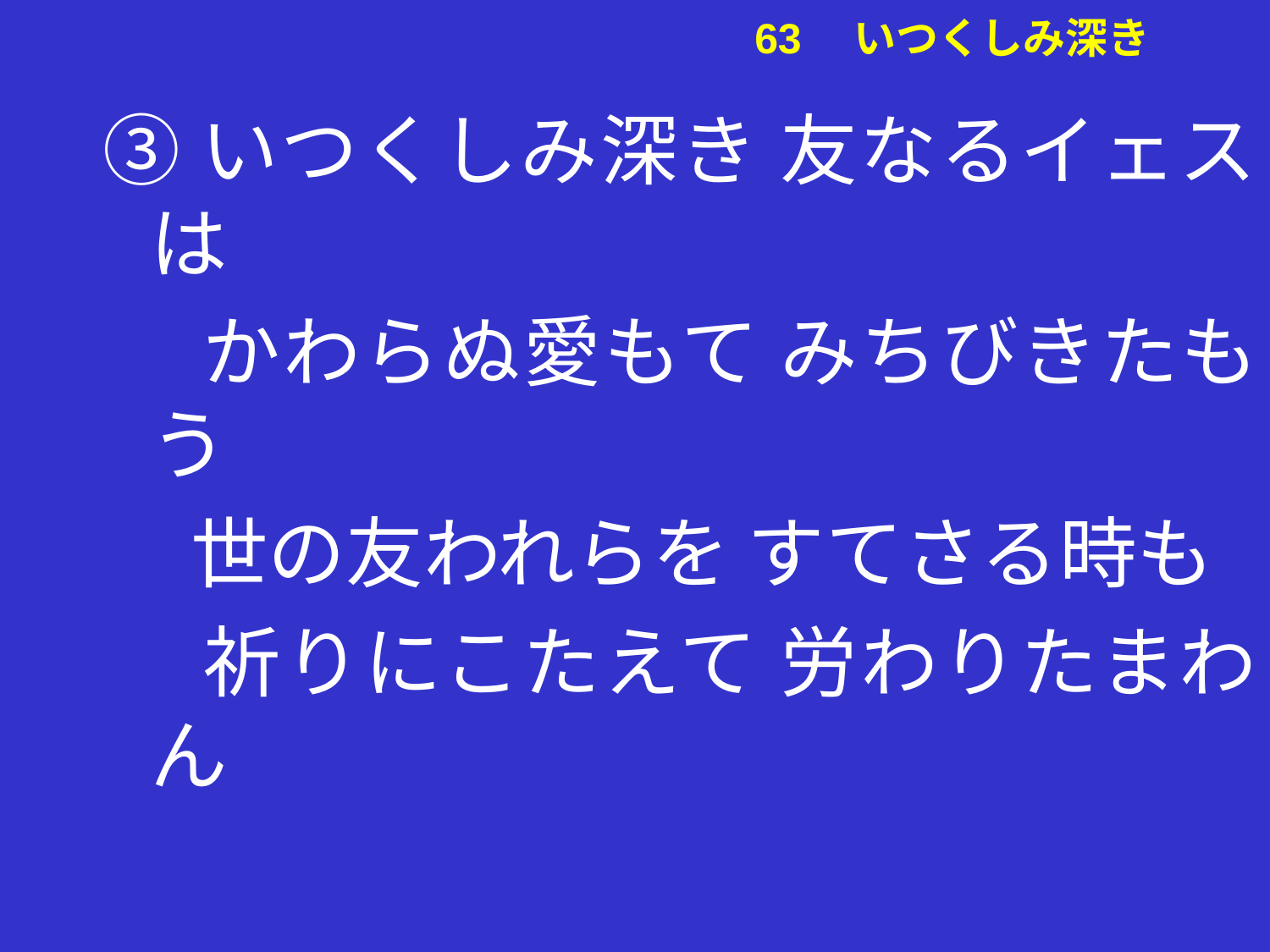

# ③いつくしみ深き 友なるイェスは
    かわらぬ愛もて みちびきたもう
    世の友われらを すてさる時も
    祈りにこたえて 労わりたまわん
63　いつくしみ深き